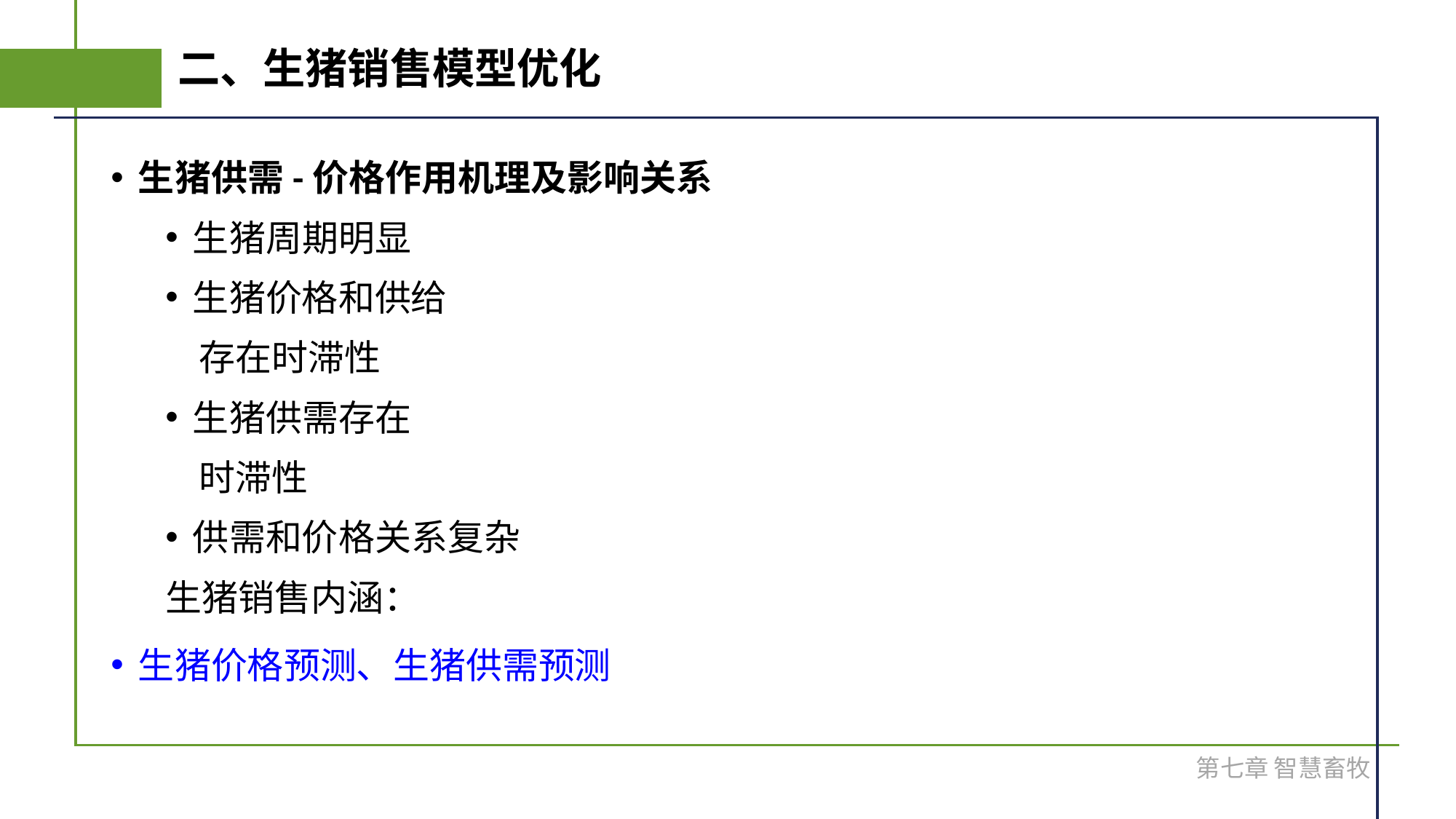

# 二、生猪销售模型优化
生猪供需-价格作用机理及影响关系
生猪周期明显
生猪价格和供给
   存在时滞性
生猪供需存在
   时滞性
供需和价格关系复杂
生猪销售内涵：
生猪价格预测、生猪供需预测
第七章 智慧畜牧